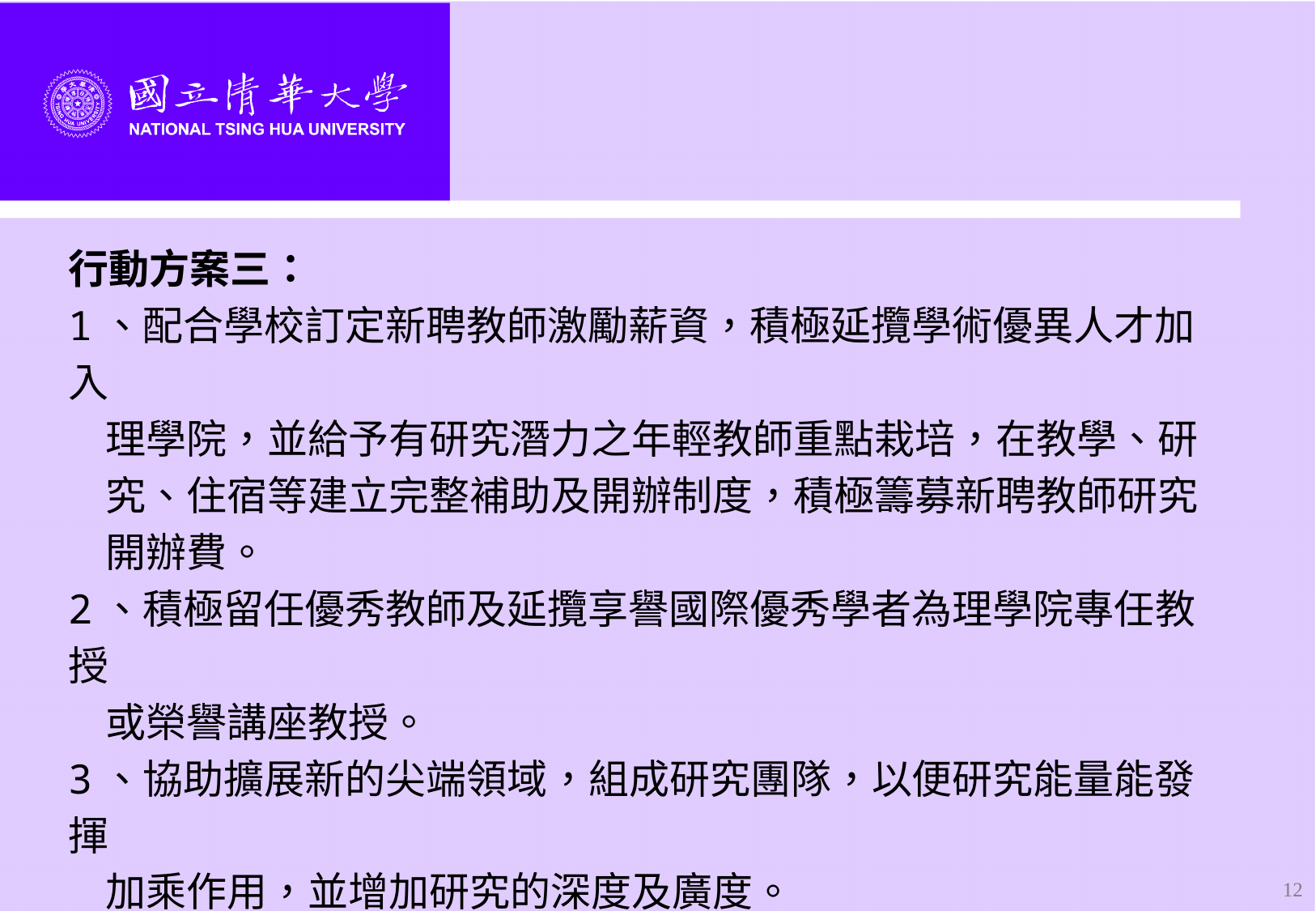

#
行動方案三：
1、配合學校訂定新聘教師激勵薪資，積極延攬學術優異人才加入
   理學院，並給予有研究潛力之年輕教師重點栽培，在教學、研
   究、住宿等建立完整補助及開辦制度，積極籌募新聘教師研究
   開辦費。
2、積極留任優秀教師及延攬享譽國際優秀學者為理學院專任教授
   或榮譽講座教授。
3、協助擴展新的尖端領域，組成研究團隊，以便研究能量能發揮
   加乘作用，並增加研究的深度及廣度。

12